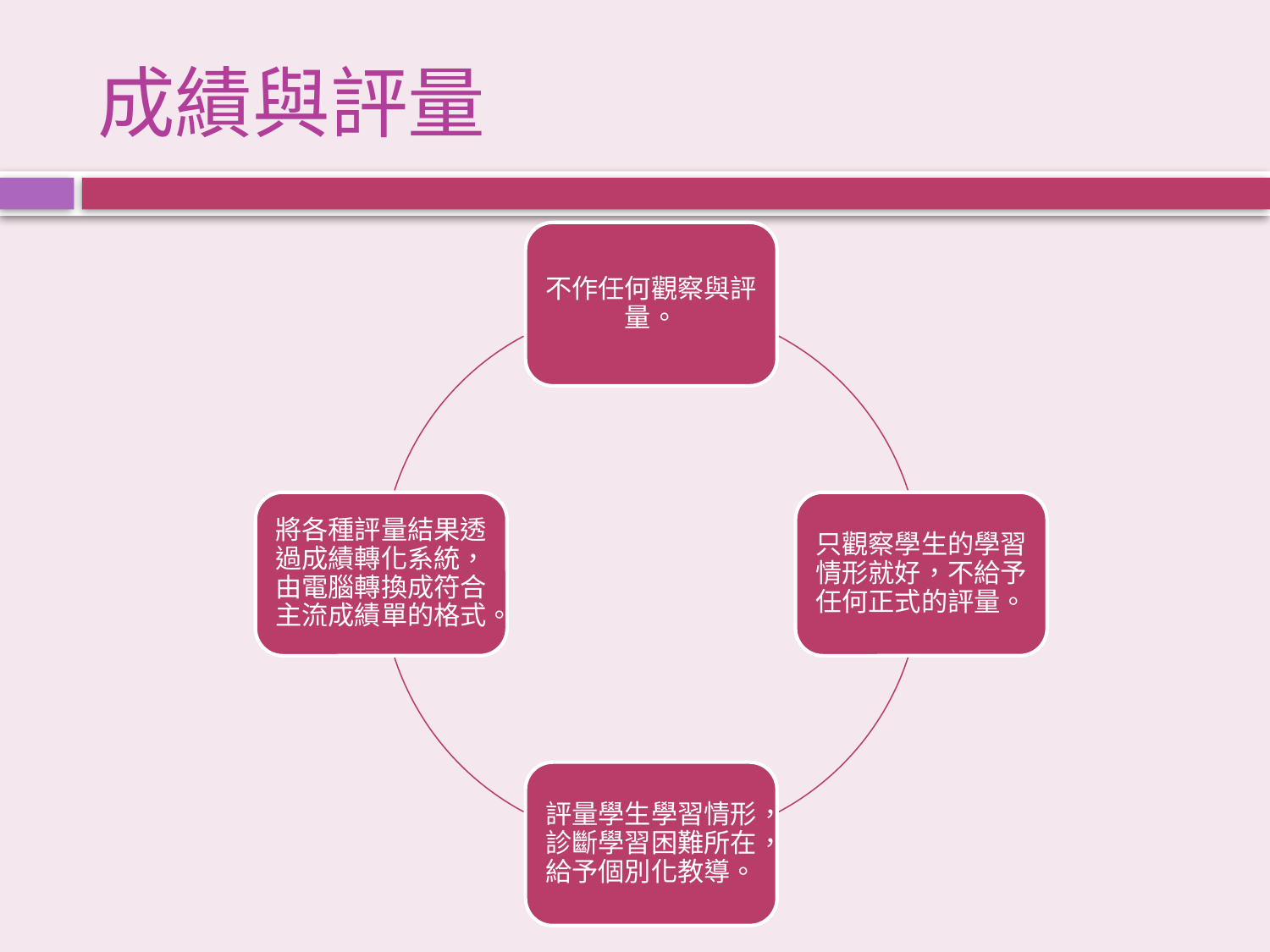

# 成績與評量
不作任何觀察與評量。
只觀察學生的學習情形就好，不給予任何正式的評量。
評量學生學習情形，診斷學習困難所在，給予個別化教導。
將各種評量結果透過成績轉化系統，由電腦轉換成符合主流成績單的格式。